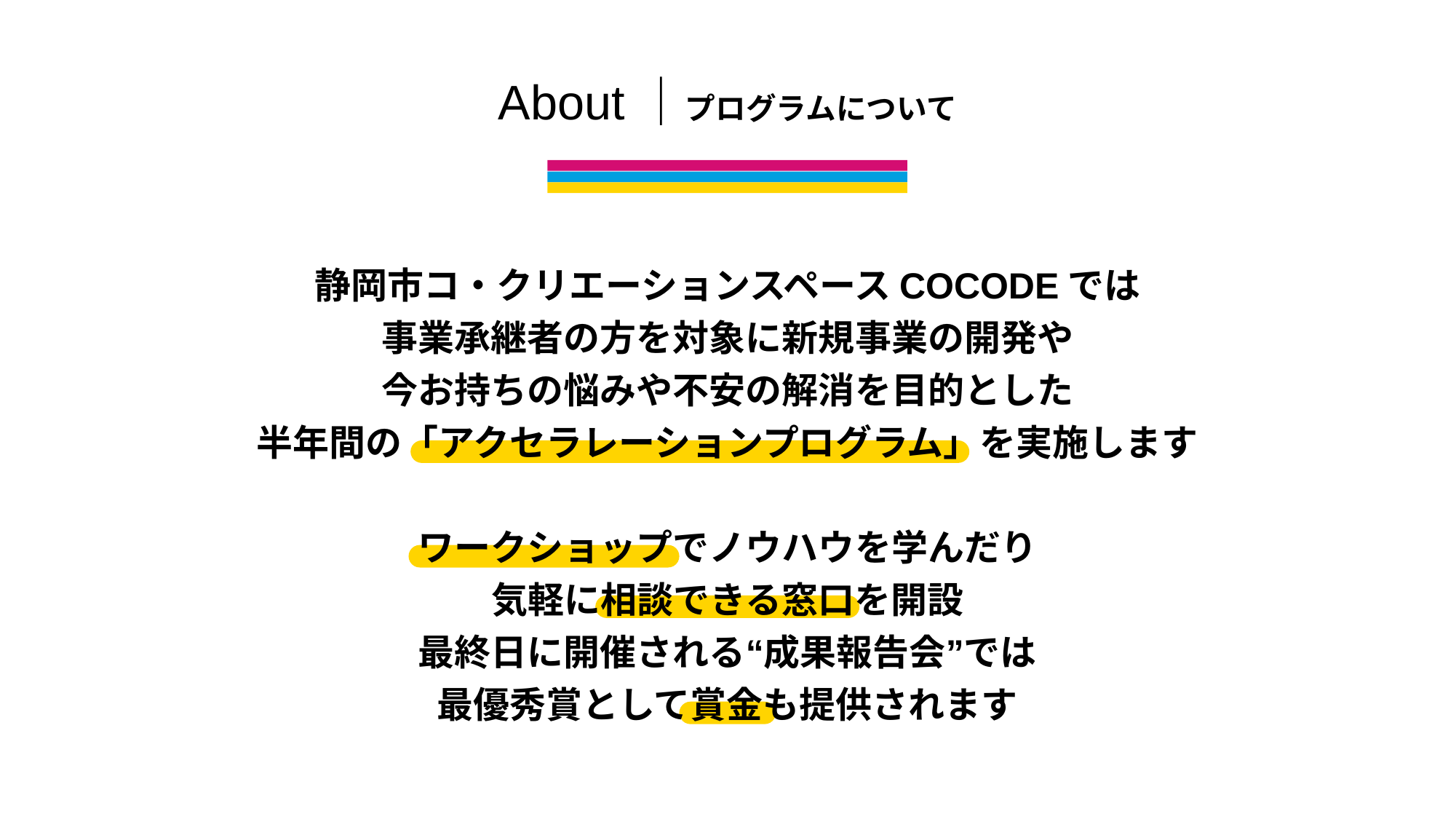

About｜プログラムについて

静岡市コ・クリエーションスペースCOCODEでは
事業承継者の方を対象に新規事業の開発や
今お持ちの悩みや不安の解消を目的とした
半年間の「アクセラレーションプログラム」を実施します

ワークショップでノウハウを学んだり
気軽に相談できる窓口を開設
最終日に開催される“成果報告会”では
最優秀賞として賞金も提供されます